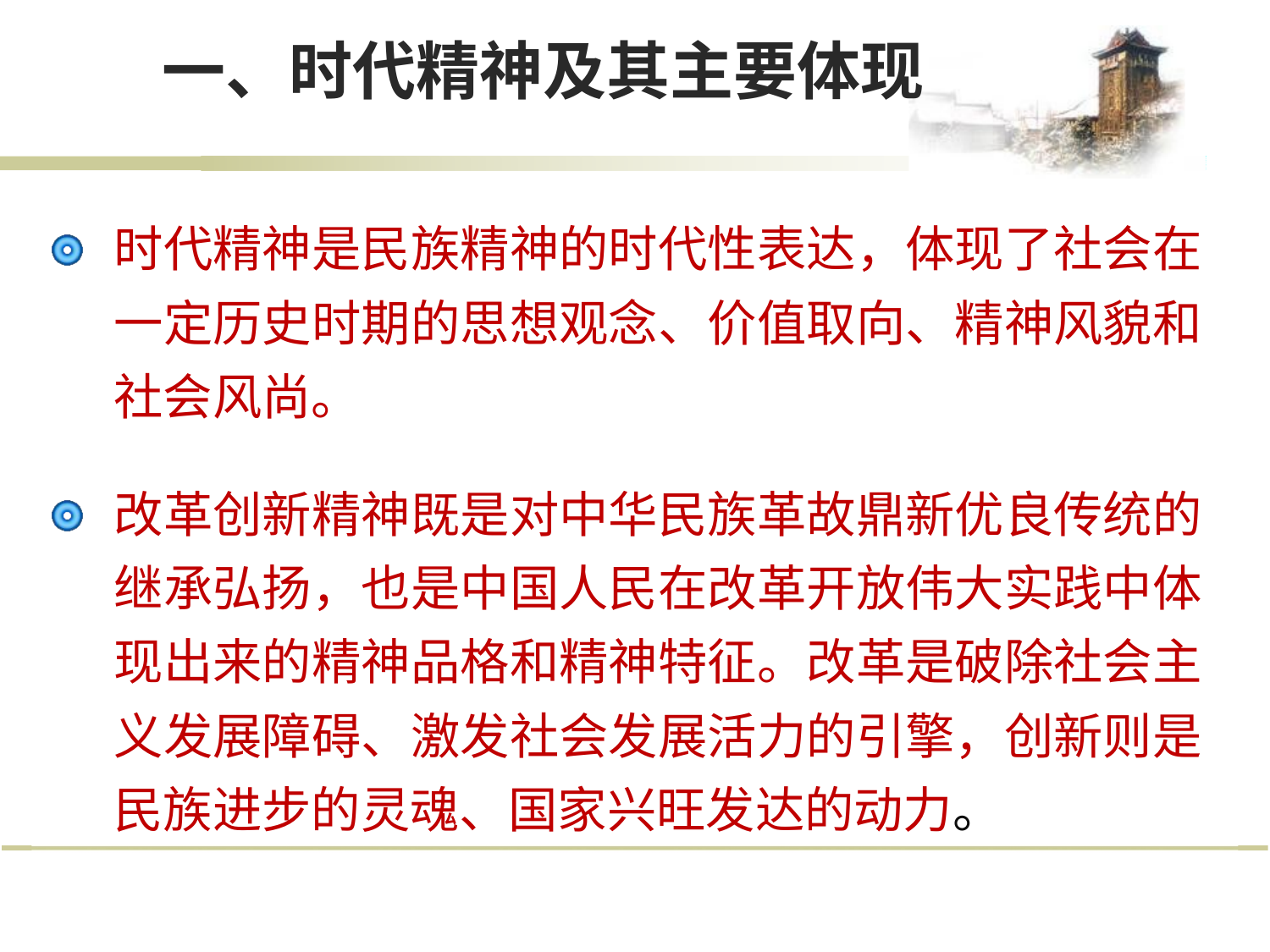

# 一、时代精神及其主要体现

时代精神是民族精神的时代性表达，体现了社会在 一定历史时期的思想观念、价值取向、精神风貌和 社会风尚。
改革创新精神既是对中华民族革故鼎新优良传统的 继承弘扬，也是中国人民在改革开放伟大实践中体 现出来的精神品格和精神特征。改革是破除社会主 义发展障碍、激发社会发展活力的引擎，创新则是 民族进步的灵魂、国家兴旺发达的动力。